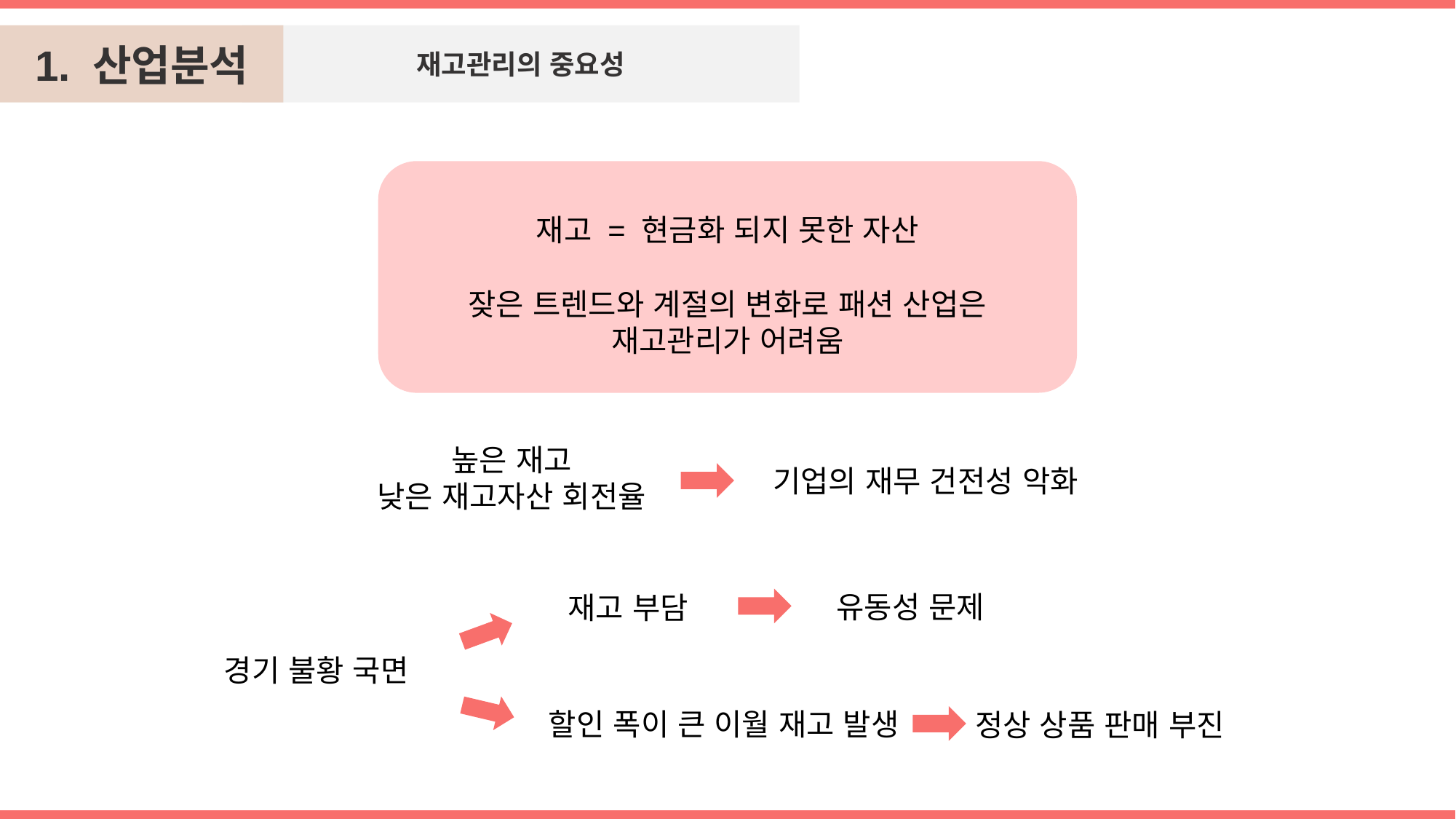

재고관리의 중요성
1. 산업분석

재고 = 현금화 되지 못한 자산
잦은 트렌드와 계절의 변화로 패션 산업은 재고관리가 어려움
높은 재고
낮은 재고자산 회전율
기업의 재무 건전성 악화

유동성 문제
재고 부담

경기 불황 국면

할인 폭이 큰 이월 재고 발생
정상 상품 판매 부진

비효율 경영 요소인 재고 리스크부터 줄여 나가야 한다. 좀비 브랜드를 정리하고 과잉생산을 자제
재고의 양산을 지양